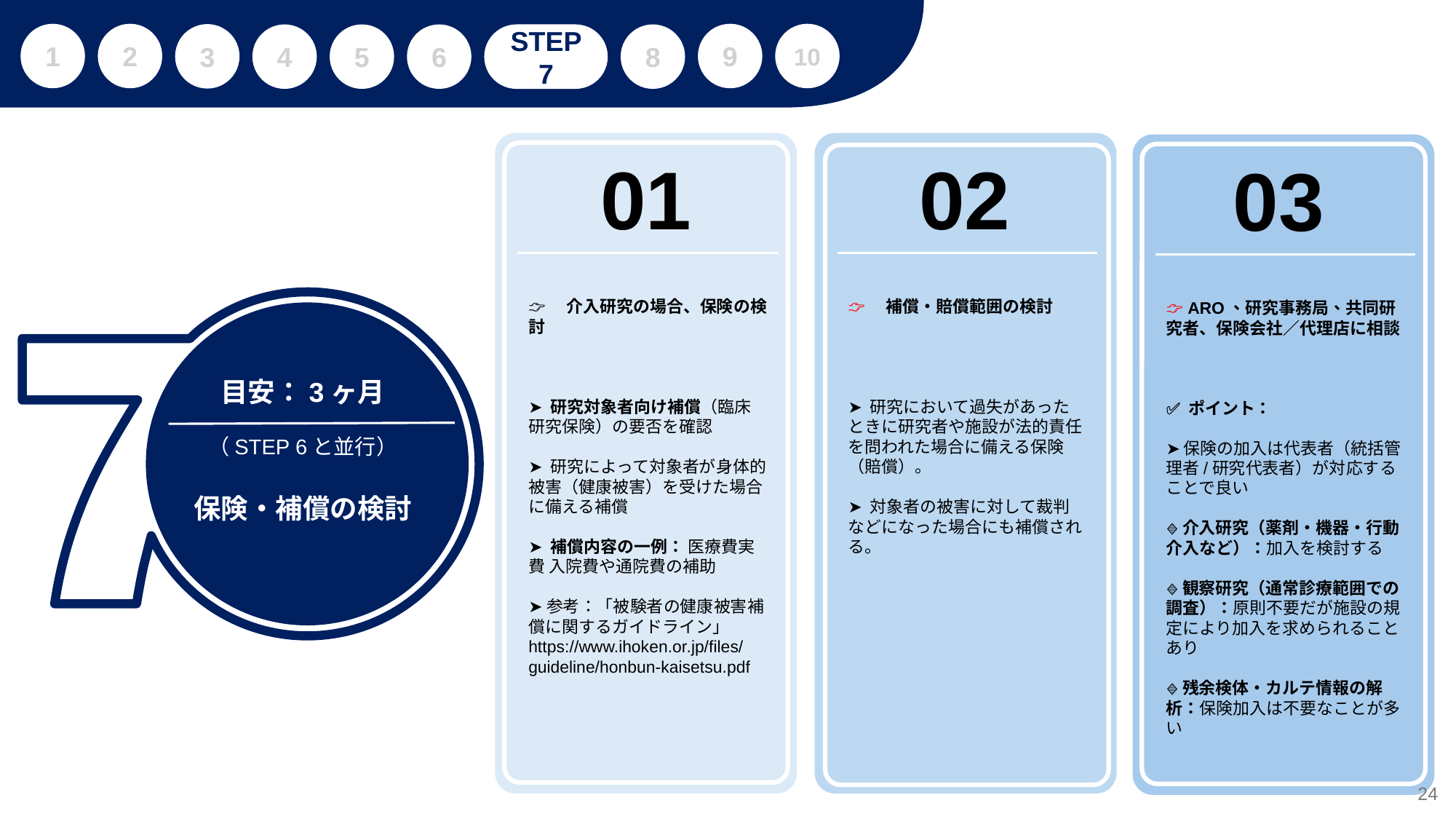

1
2
9
10
3
4
5
6
STEP 7
8

01
02

03

👉　介入研究の場合、保険の検討

➤ 研究対象者向け補償（臨床研究保険）の要否を確認

➤ 研究によって対象者が身体的被害（健康被害）を受けた場合に備える補償

➤ 補償内容の一例： 医療費実費 入院費や通院費の補助

➤参考：「被験者の健康被害補償に関するガイドライン」
https://www.ihoken.or.jp/files/guideline/honbun-kaisetsu.pdf

👉　補償・賠償範囲の検討

➤ 研究において過失があったときに研究者や施設が法的責任を問われた場合に備える保険（賠償）。

➤ 対象者の被害に対して裁判などになった場合にも補償される。

👉 ARO、研究事務局、共同研究者、保険会社／代理店に相談

✅ ポイント：
➤ 保険の加入は代表者（統括管理者/研究代表者）が対応することで良い

🔹介入研究（薬剤・機器・行動介入など）：加入を検討する
🔹観察研究（通常診療範囲での調査）：原則不要だが施設の規定により加入を求められることあり
🔹残余検体・カルテ情報の解析：保険加入は不要なことが多い

目安：3ヶ月

（STEP 6と並行）

保険・補償の検討
24